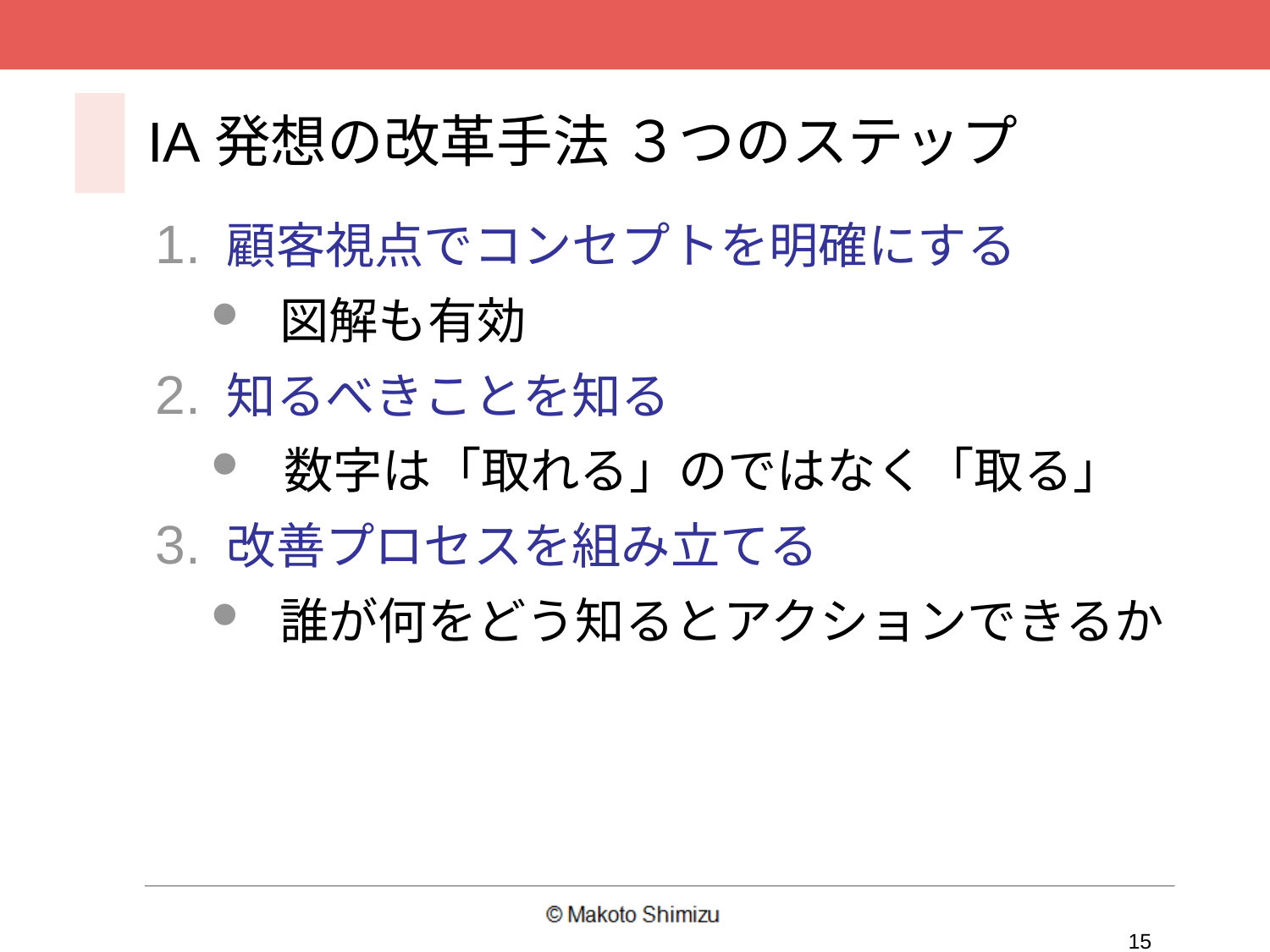

IA発想の改革手法 ３つのステップ
顧客視点でコンセプトを明確にする
図解も有効
知るべきことを知る
数字は「取れる」のではなく「取る」
改善プロセスを組み立てる
誰が何をどう知るとアクションできるか